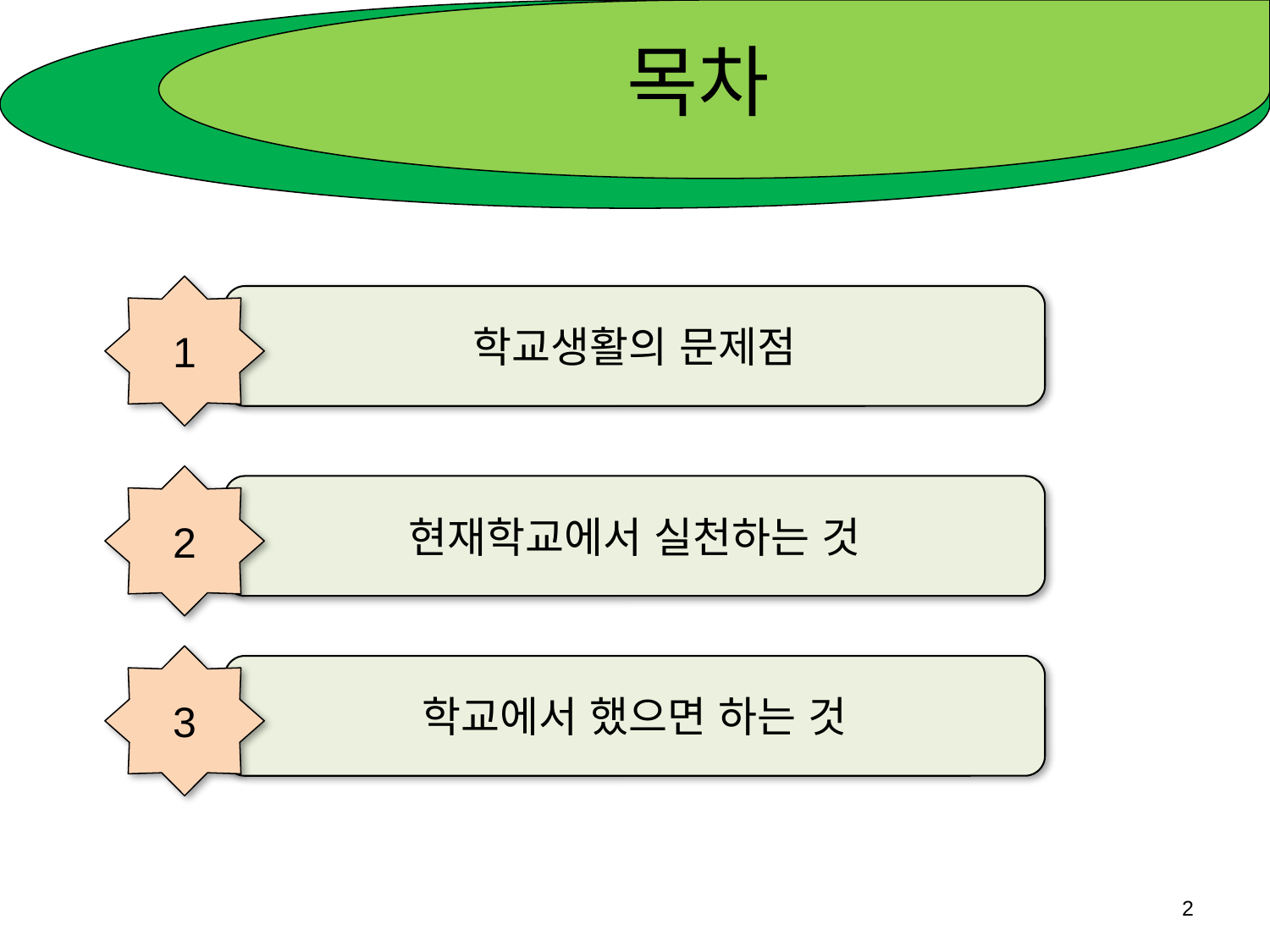

# 목차
1
학교생활의 문제점
2
현재학교에서 실천하는 것
3
학교에서 했으면 하는 것
2